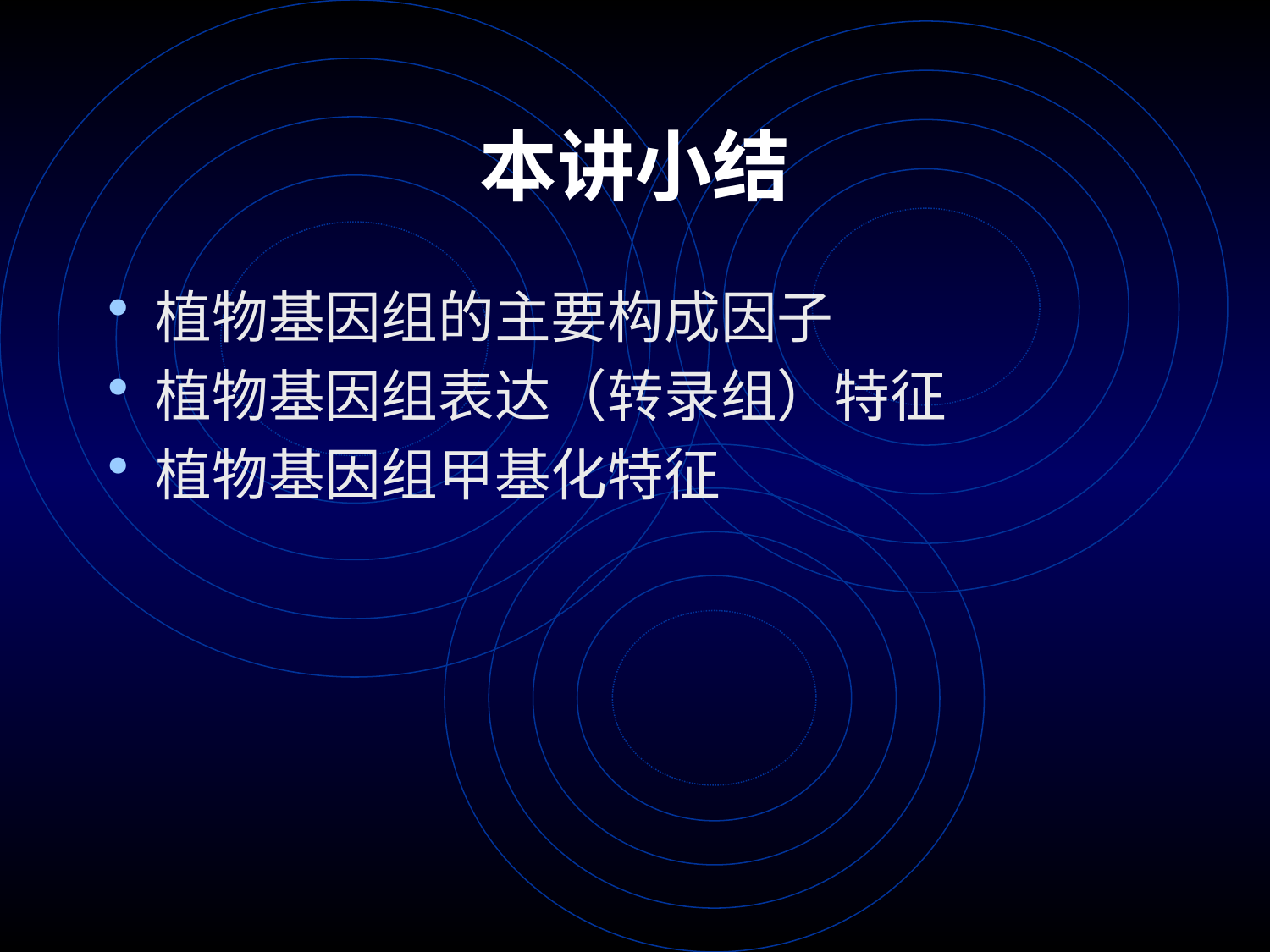

# 本讲小结
植物基因组的主要构成因子
植物基因组表达（转录组）特征
植物基因组甲基化特征